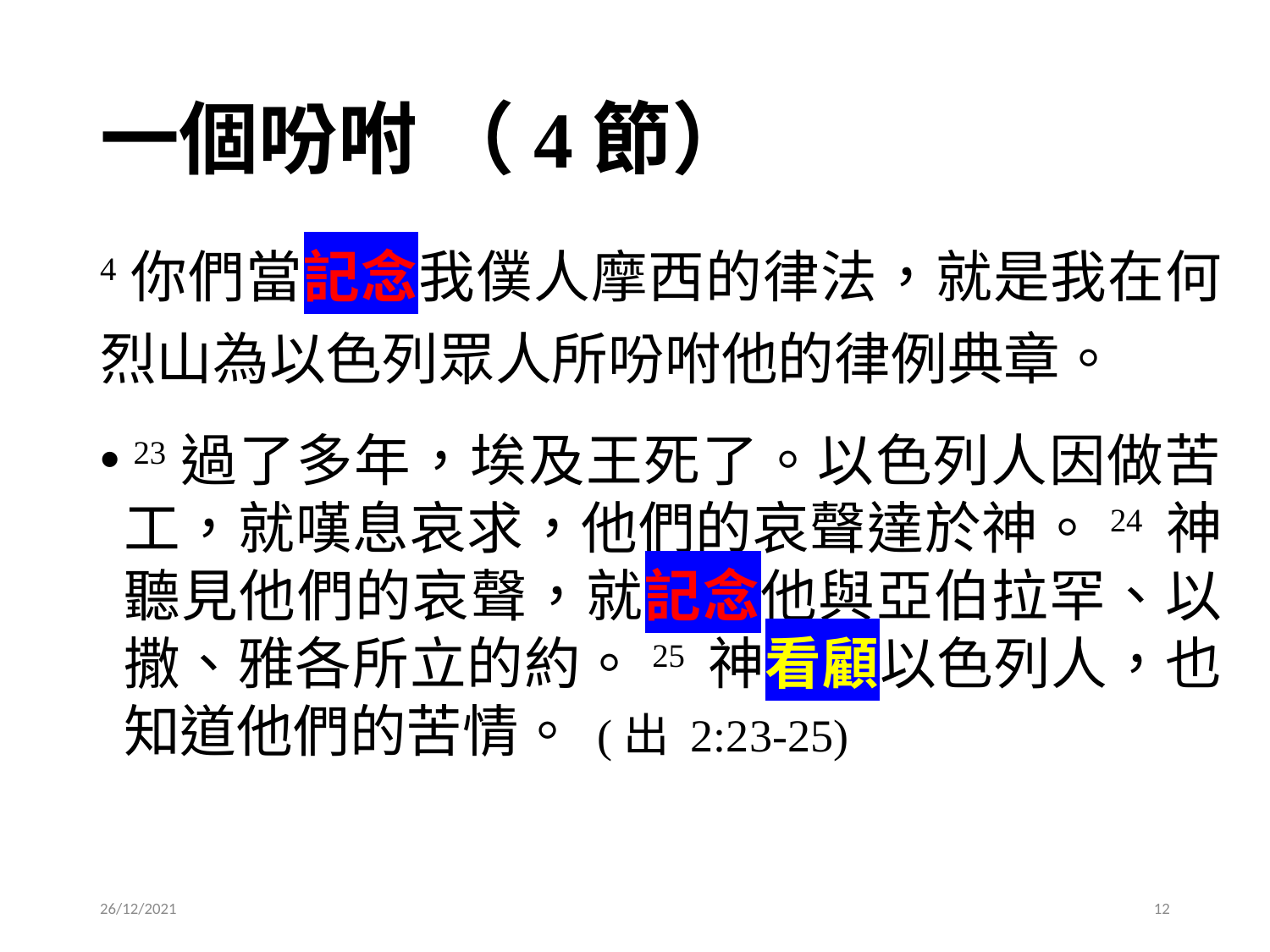

# 一個吩咐 （4節）
4你們當記念我僕人摩西的律法，就是我在何烈山為以色列眾人所吩咐他的律例典章。
 23過了多年，埃及王死了。以色列人因做苦工，就嘆息哀求，他們的哀聲達於神。24 神聽見他們的哀聲，就記念他與亞伯拉罕、以撒、雅各所立的約。25 神看顧以色列人，也知道他們的苦情。 (出 2:23-25)
26/12/2021

12